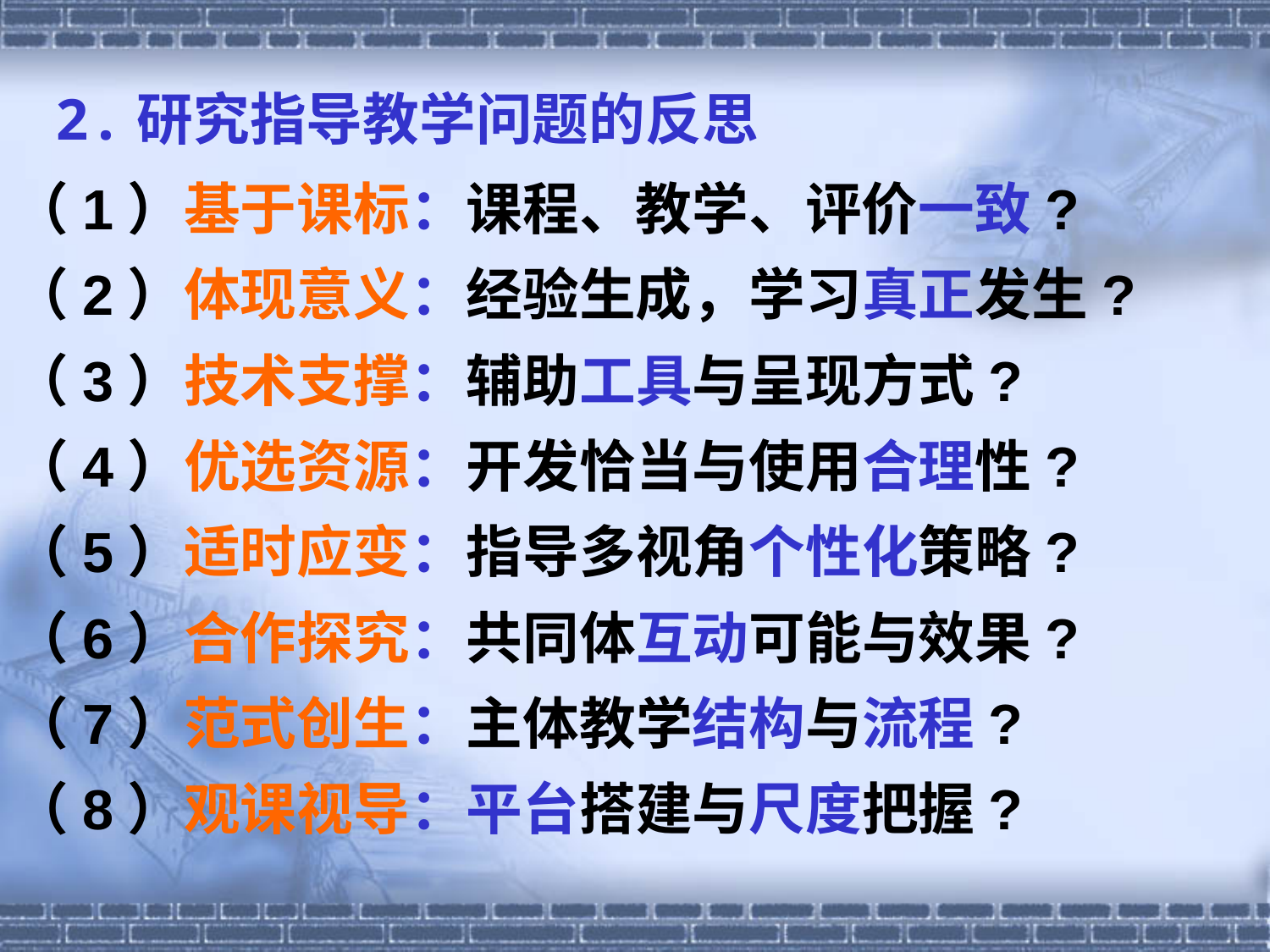

2.研究指导教学问题的反思
（1）基于课标：课程、教学、评价一致?
（2）体现意义：经验生成，学习真正发生?
（3）技术支撑：辅助工具与呈现方式?
（4）优选资源：开发恰当与使用合理性?
（5）适时应变：指导多视角个性化策略?
（6）合作探究：共同体互动可能与效果?
（7）范式创生：主体教学结构与流程?
（8）观课视导：平台搭建与尺度把握?